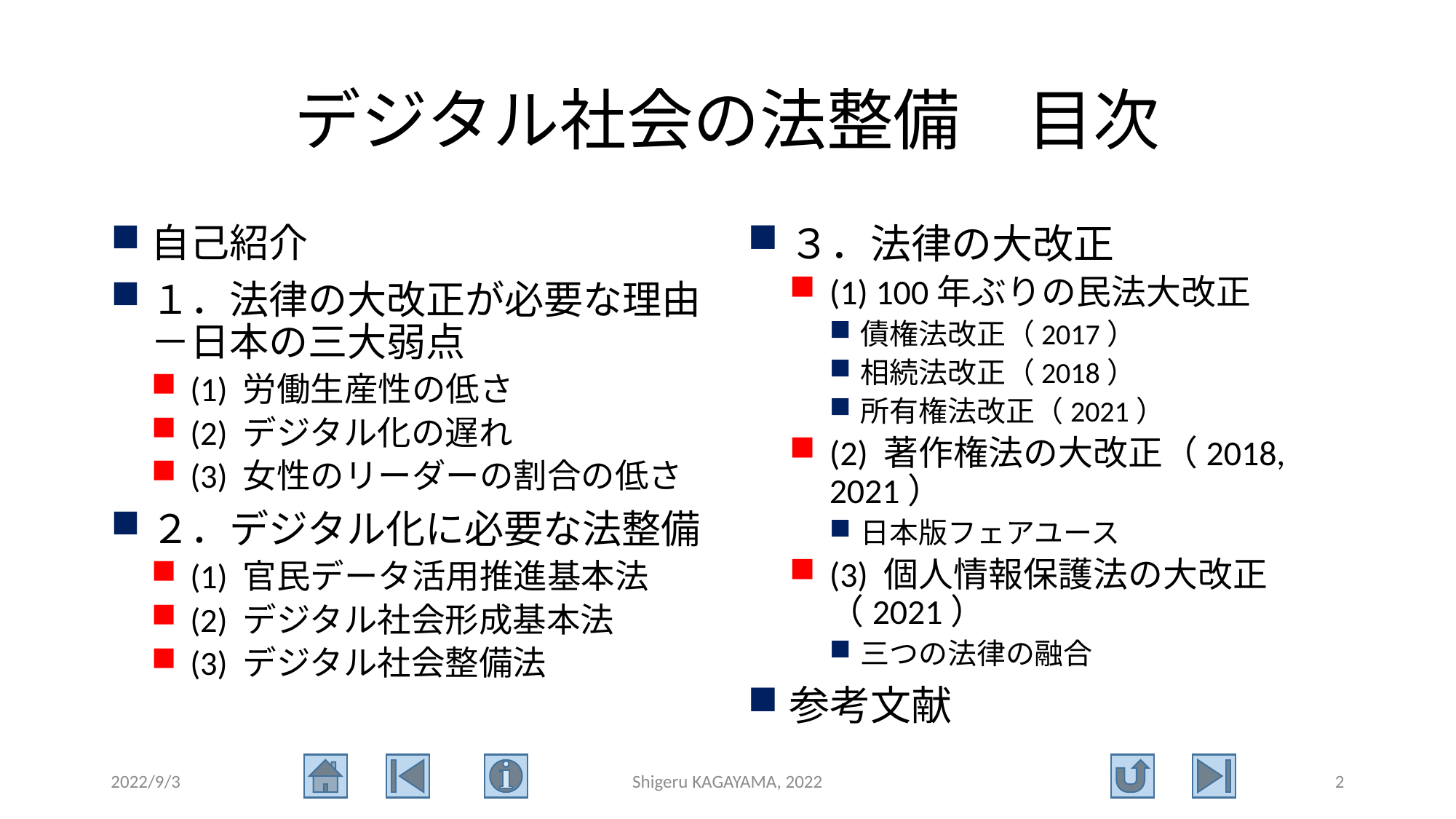

# デジタル社会の法整備　目次
自己紹介
１．法律の大改正が必要な理由－日本の三大弱点
(1) 労働生産性の低さ
(2) デジタル化の遅れ
(3) 女性のリーダーの割合の低さ
２．デジタル化に必要な法整備
(1) 官民データ活用推進基本法
(2) デジタル社会形成基本法
(3) デジタル社会整備法

３．法律の大改正
(1) 100年ぶりの民法大改正
債権法改正（2017）
相続法改正（2018）
所有権法改正（2021）
(2) 著作権法の大改正（2018, 2021）
日本版フェアユース
(3) 個人情報保護法の大改正（2021）
三つの法律の融合
参考文献
2022/9/3
Shigeru KAGAYAMA, 2022
2